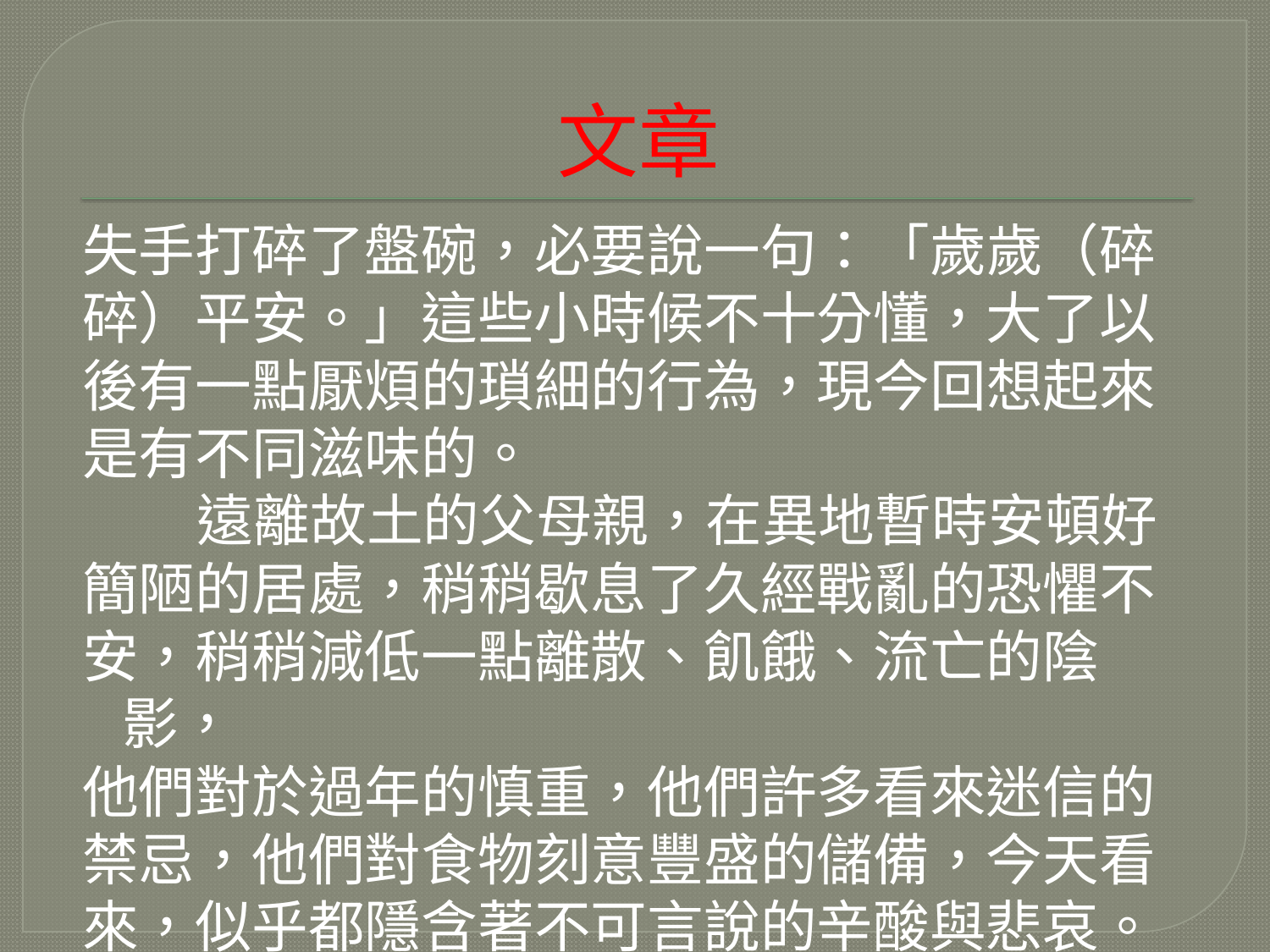

# 文章
失手打碎了盤碗，必要說一句：「歲歲（碎
碎）平安。」這些小時候不十分懂，大了以
後有一點厭煩的瑣細的行為，現今回想起來
是有不同滋味的。
        遠離故土的父母親，在異地暫時安頓好
簡陋的居處，稍稍歇息了久經戰亂的恐懼不
安，稍稍減低一點離散、飢餓、流亡的陰影，
他們對於過年的慎重，他們許多看來迷信的
禁忌，他們對食物刻意豐盛的儲備，今天看
來，似乎都隱含著不可言說的辛酸與悲哀。